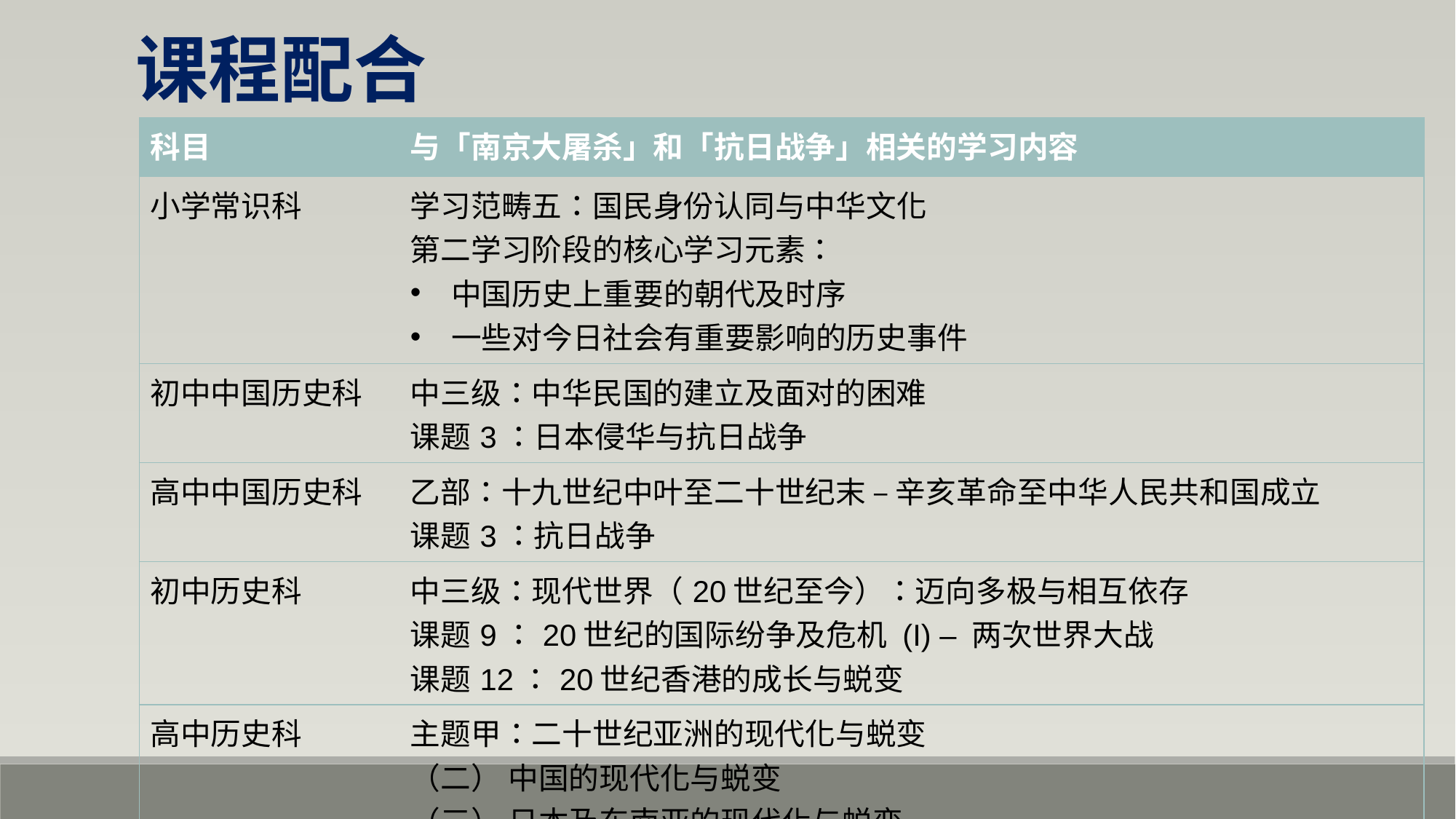

课程配合
| 科目 | 与「南京大屠杀」和「抗日战争」相关的学习内容 |
| --- | --- |
| 小学常识科 | 学习范畴五：国民身份认同与中华文化 第二学习阶段的核心学习元素： 中国历史上重要的朝代及时序 一些对今日社会有重要影响的历史事件 |
| 初中中国历史科 | 中三级：中华民国的建立及面对的困难 课题3：日本侵华与抗日战争 |
| 高中中国历史科 | 乙部：十九世纪中叶至二十世纪末 – 辛亥革命至中华人民共和国成立 课题3：抗日战争 |
| 初中历史科 | 中三级：现代世界（20世纪至今）：迈向多极与相互依存 课题9：20世纪的国际纷争及危机 (I) – 两次世界大战 课题12：20世纪香港的成长与蜕变 |
| 高中历史科 | 主题甲：二十世纪亚洲的现代化与蜕变 （二） 中国的现代化与蜕变 （三） 日本及东南亚的现代化与蜕变 |